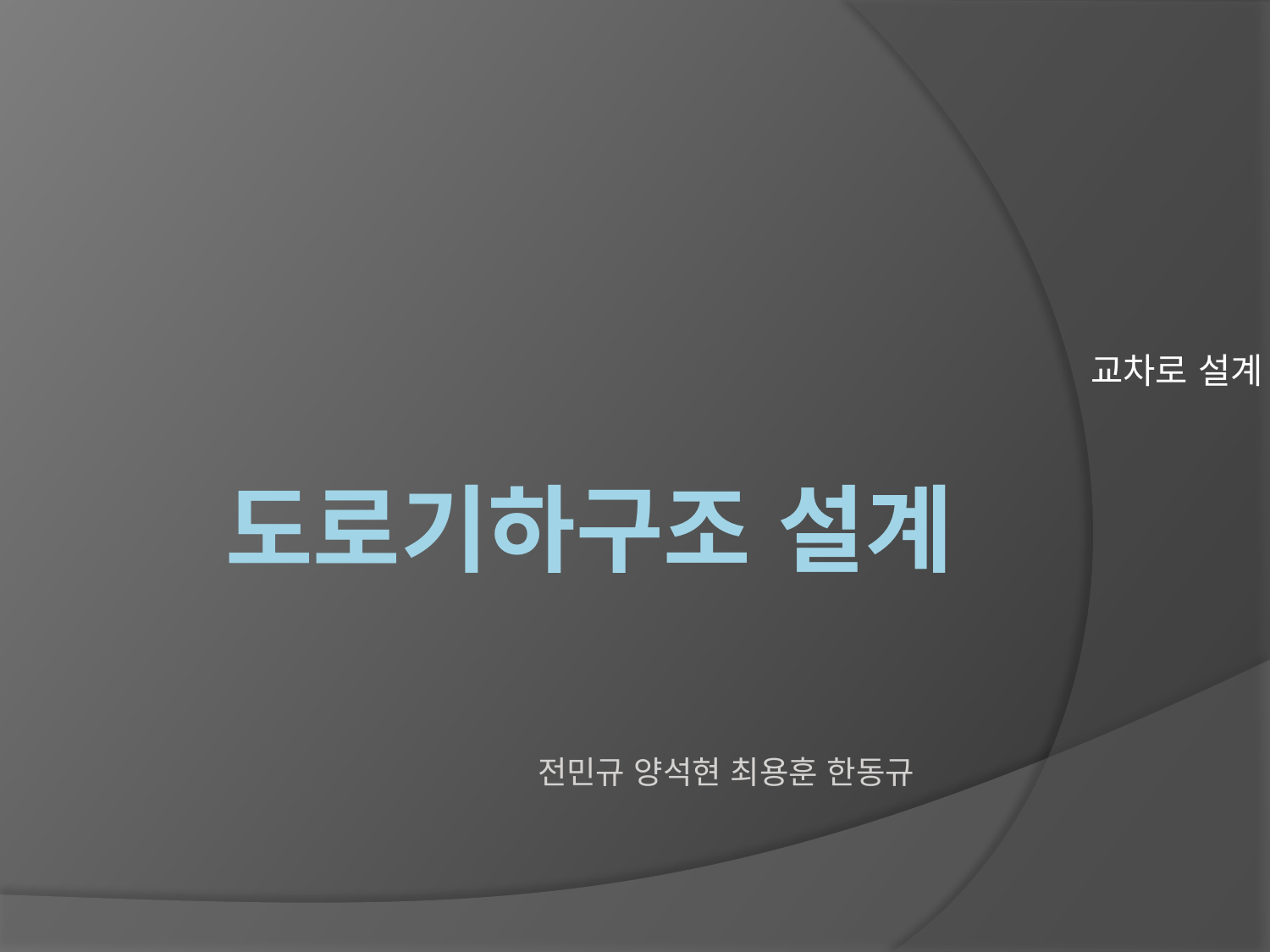

교차로 설계
# 도로기하구조 설계
전민규 양석현 최용훈 한동규